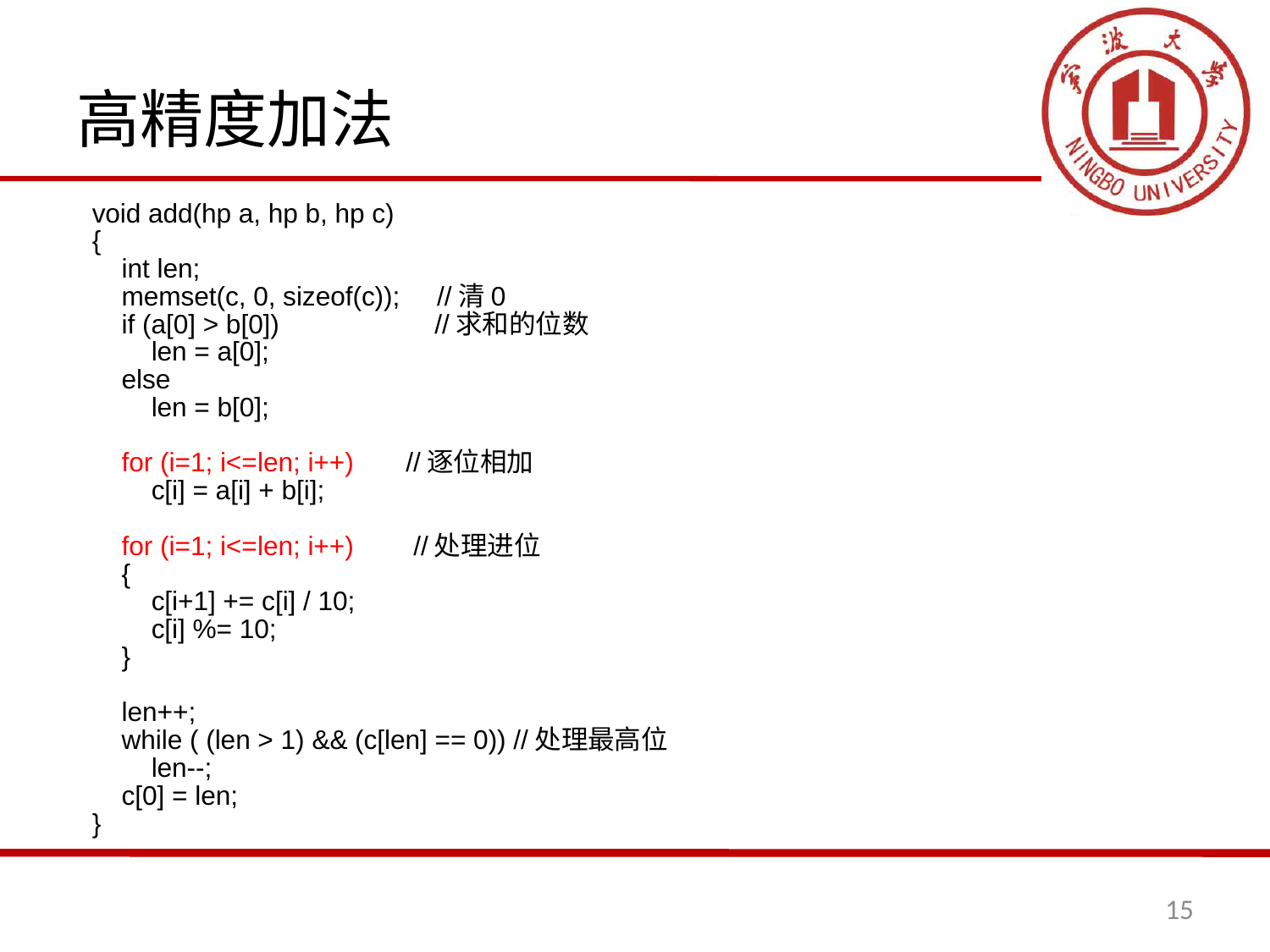

# 高精度加法
void add(hp a, hp b, hp c)
{
    int len;
    memset(c, 0, sizeof(c));     //清0
    if (a[0] > b[0])                     //求和的位数
        len = a[0];
    else
        len = b[0];

    for (i=1; i<=len; i++)       //逐位相加
        c[i] = a[i] + b[i];

    for (i=1; i<=len; i++)        //处理进位
    {
        c[i+1] += c[i] / 10;
        c[i] %= 10;
    }

    len++;
    while ( (len > 1) && (c[len] == 0)) //处理最高位
        len--;
    c[0] = len;
}
15